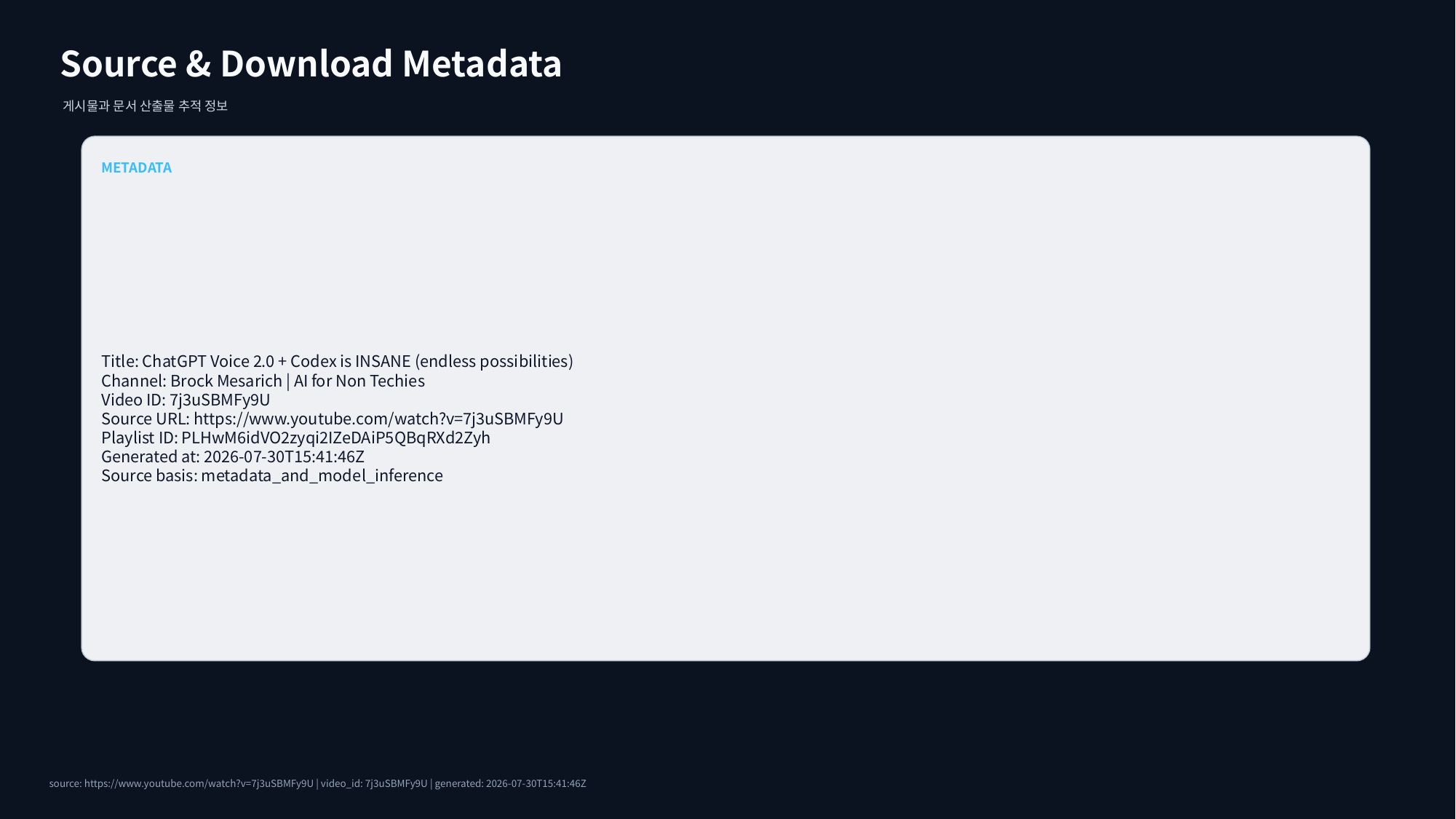

Source & Download Metadata
게시물과 문서 산출물 추적 정보

METADATA
Title: ChatGPT Voice 2.0 + Codex is INSANE (endless possibilities)
Channel: Brock Mesarich | AI for Non Techies
Video ID: 7j3uSBMFy9U
Source URL: https://www.youtube.com/watch?v=7j3uSBMFy9U
Playlist ID: PLHwM6idVO2zyqi2IZeDAiP5QBqRXd2Zyh
Generated at: 2026-07-30T15:41:46Z
Source basis: metadata_and_model_inference
source: https://www.youtube.com/watch?v=7j3uSBMFy9U | video_id: 7j3uSBMFy9U | generated: 2026-07-30T15:41:46Z